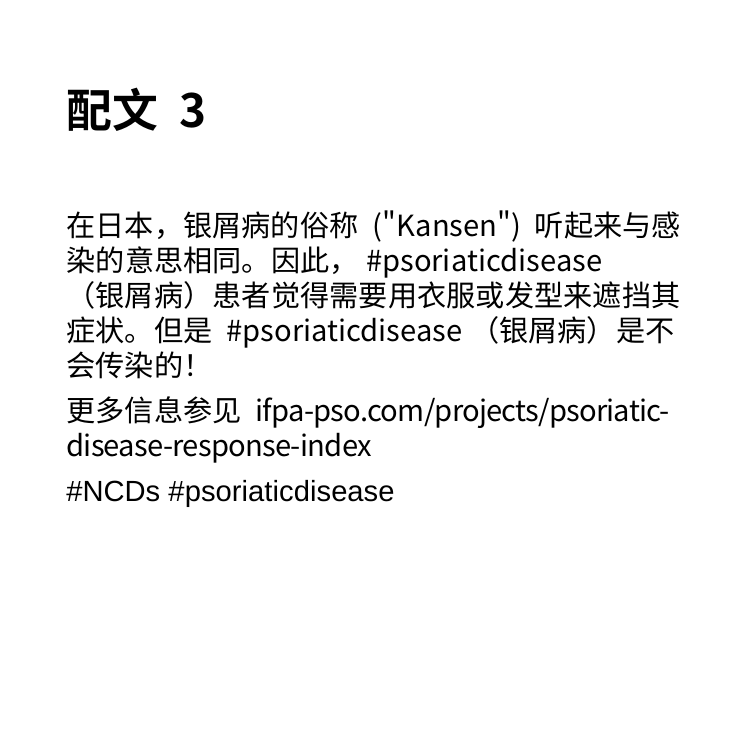

# 配文 3
在日本，银屑病的俗称 ("Kansen") 听起来与感染的意思相同。因此，#psoriaticdisease     （银屑病）患者觉得需要用衣服或发型来遮挡其症状。但是 #psoriaticdisease（银屑病）是不会传染的！
更多信息参见 ifpa-pso.com/projects/psoriatic-disease-response-index
#NCDs #psoriaticdisease